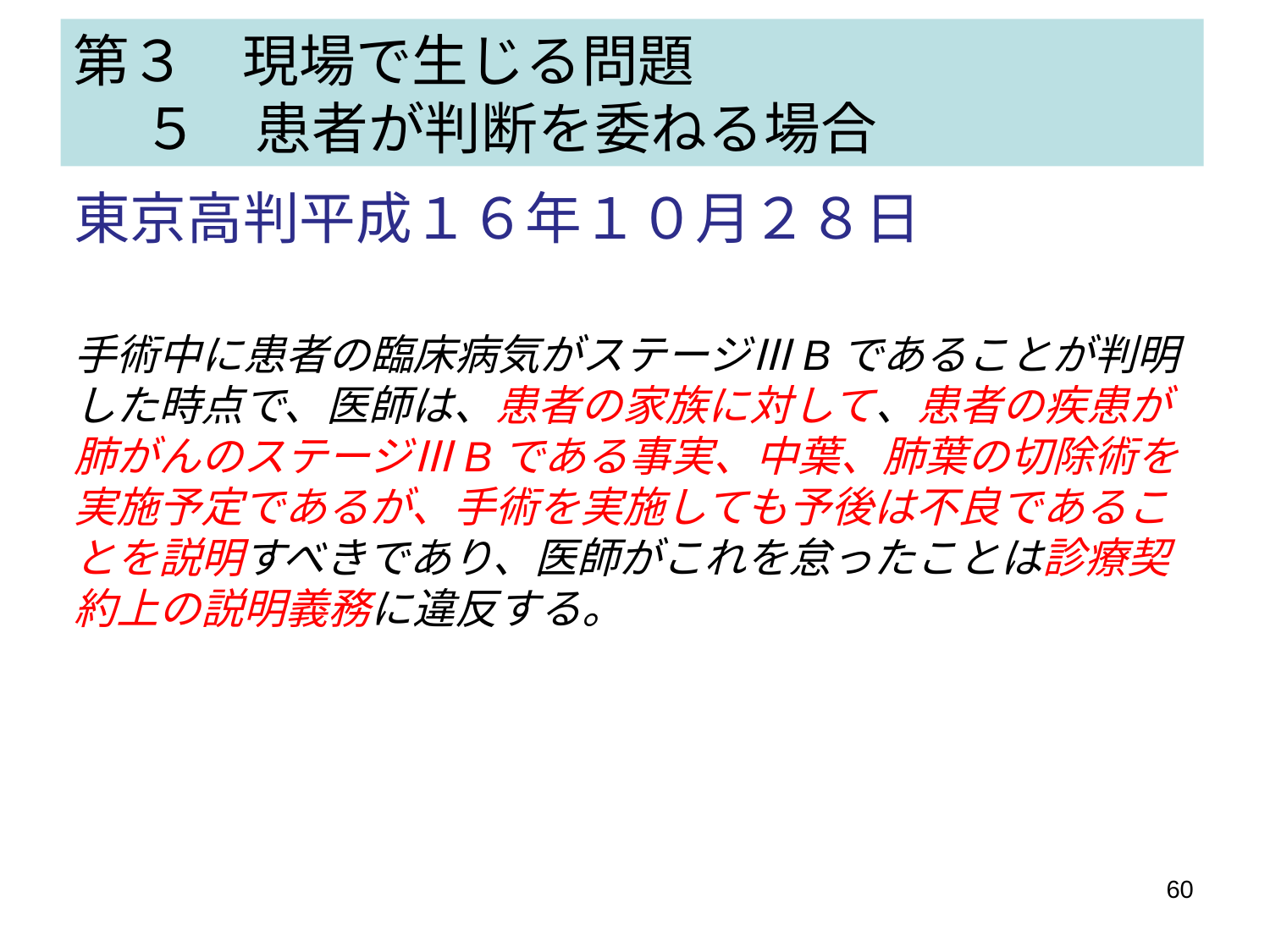

# 第３　現場で生じる問題 　 ５　患者が判断を委ねる場合
東京高判平成１６年１０月２８日

手術中に患者の臨床病気がステージⅢBであることが判明した時点で、医師は、患者の家族に対して、患者の疾患が肺がんのステージⅢBである事実、中葉、肺葉の切除術を実施予定であるが、手術を実施しても予後は不良であることを説明すべきであり、医師がこれを怠ったことは診療契約上の説明義務に違反する。

60